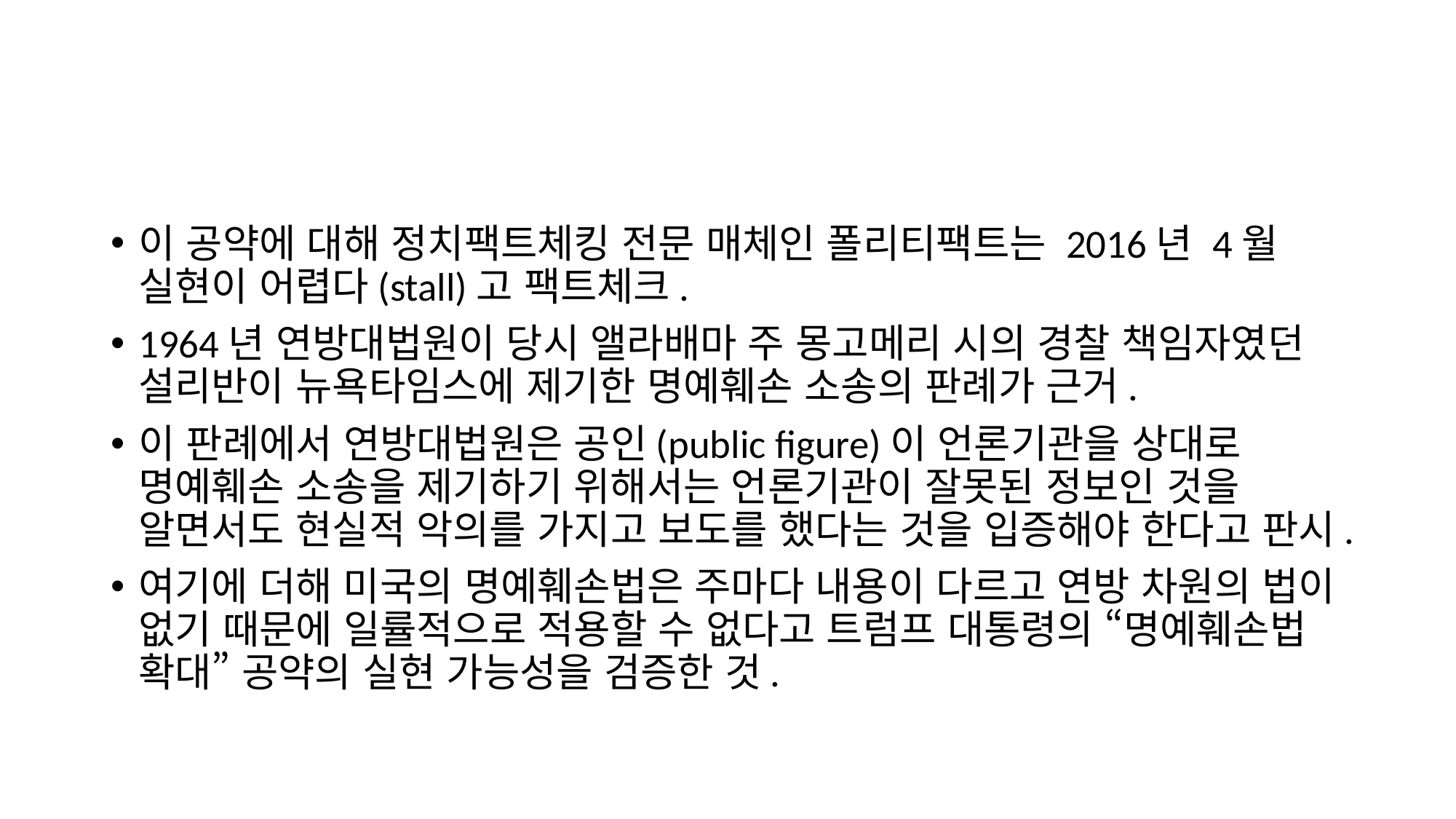

#
이 공약에 대해 정치팩트체킹 전문 매체인 폴리티팩트는 2016년 4월 실현이 어렵다(stall)고 팩트체크.
1964년 연방대법원이 당시 앨라배마 주 몽고메리 시의 경찰 책임자였던 설리반이 뉴욕타임스에 제기한 명예훼손 소송의 판례가 근거.
이 판례에서 연방대법원은 공인(public figure)이 언론기관을 상대로 명예훼손 소송을 제기하기 위해서는 언론기관이 잘못된 정보인 것을 알면서도 현실적 악의를 가지고 보도를 했다는 것을 입증해야 한다고 판시.
여기에 더해 미국의 명예훼손법은 주마다 내용이 다르고 연방 차원의 법이 없기 때문에 일률적으로 적용할 수 없다고 트럼프 대통령의 “명예훼손법 확대” 공약의 실현 가능성을 검증한 것.